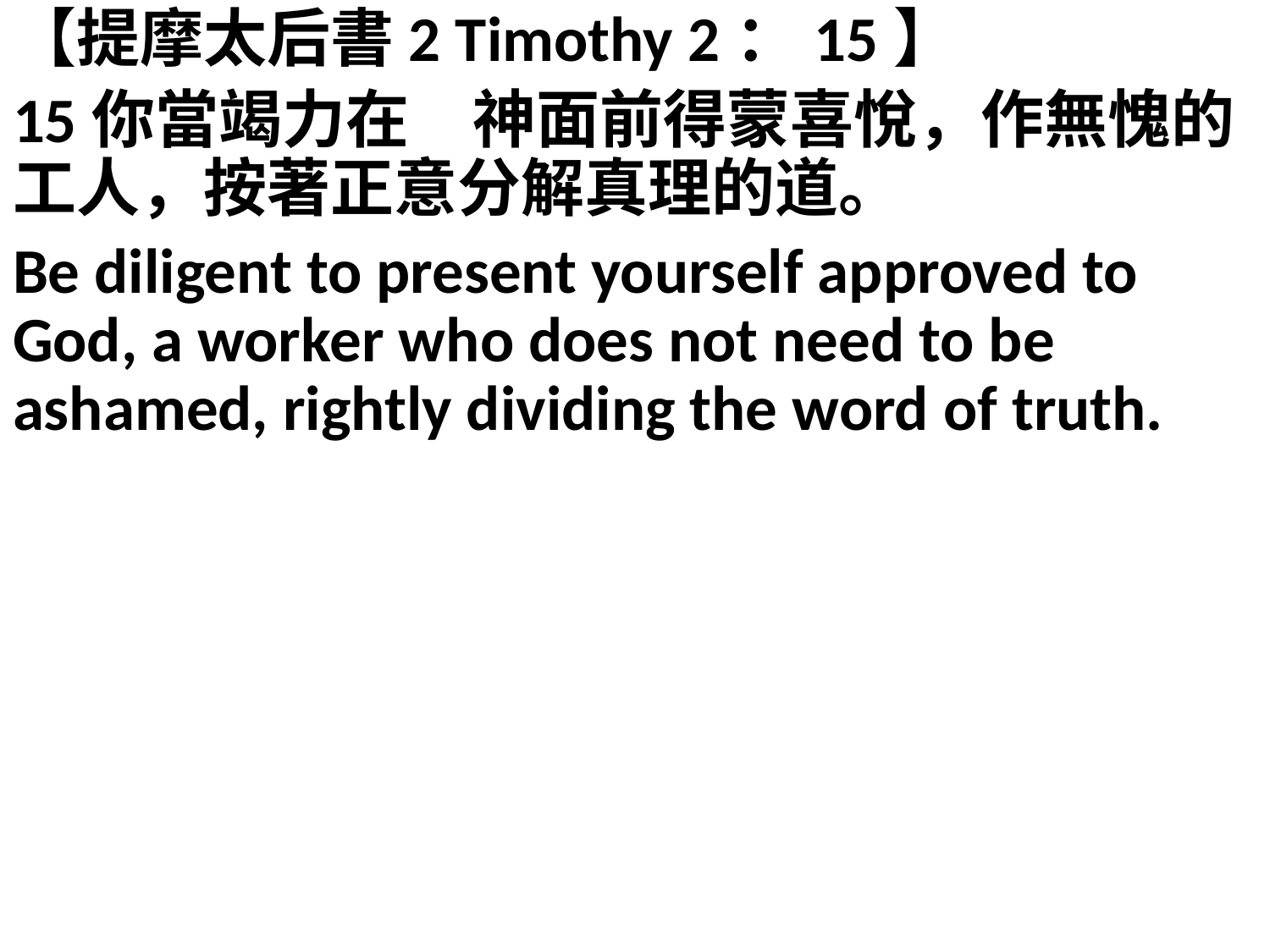

【提摩太后書2 Timothy 2：15】
15你當竭力在　神面前得蒙喜悅，作無愧的工人，按著正意分解真理的道。
Be diligent to present yourself approved to God, a worker who does not need to be ashamed, rightly dividing the word of truth.